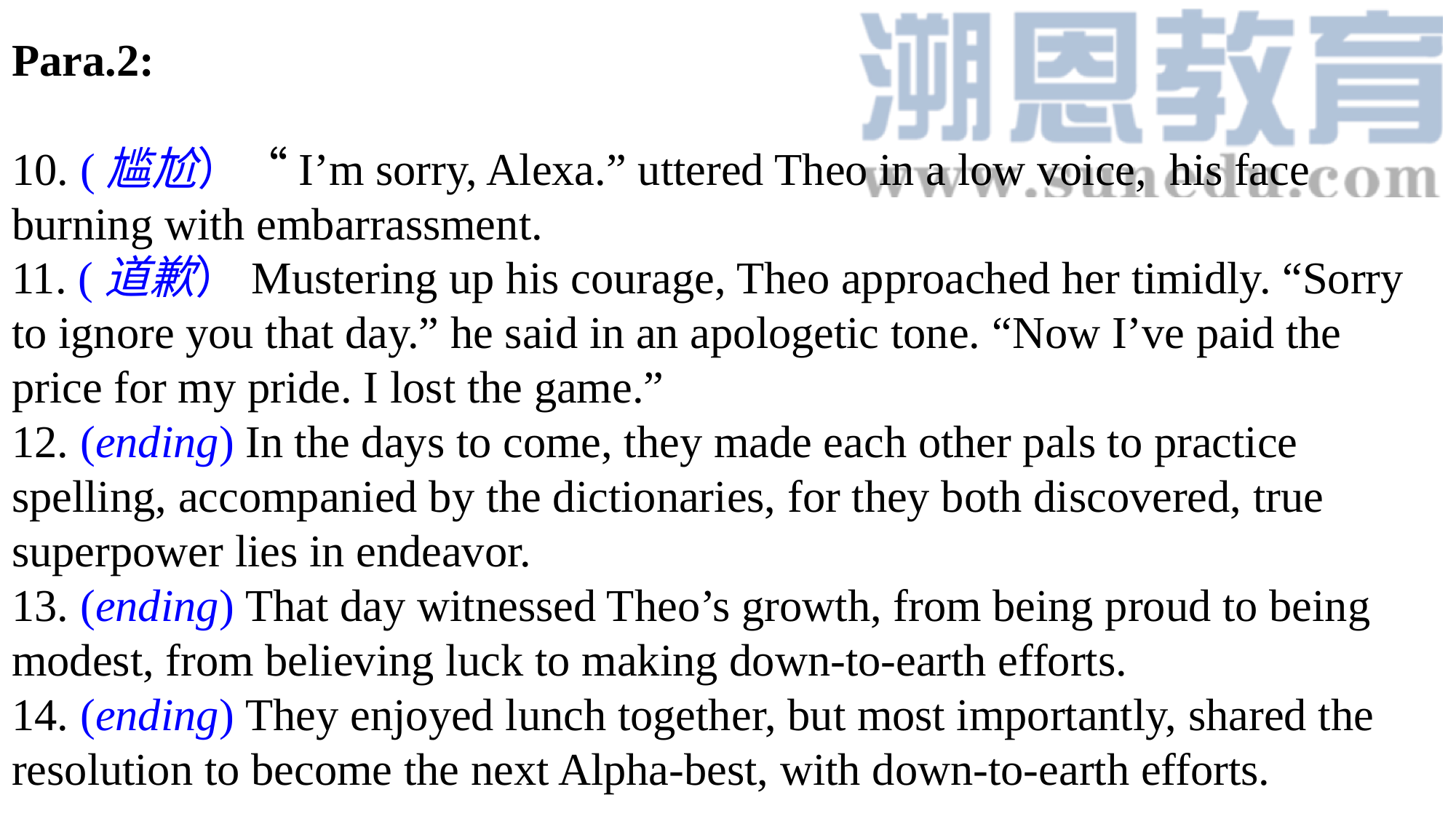

Para.2:
10. (尴尬）“I’m sorry, Alexa.” uttered Theo in a low voice,  his face burning with embarrassment.
11. (道歉）Mustering up his courage, Theo approached her timidly. “Sorry to ignore you that day.” he said in an apologetic tone. “Now I’ve paid the price for my pride. I lost the game.”12. (ending) In the days to come, they made each other pals to practice spelling, accompanied by the dictionaries, for they both discovered, true superpower lies in endeavor.13. (ending) That day witnessed Theo’s growth, from being proud to being modest, from believing luck to making down-to-earth efforts.14. (ending) They enjoyed lunch together, but most importantly, shared the resolution to become the next Alpha-best, with down-to-earth efforts.